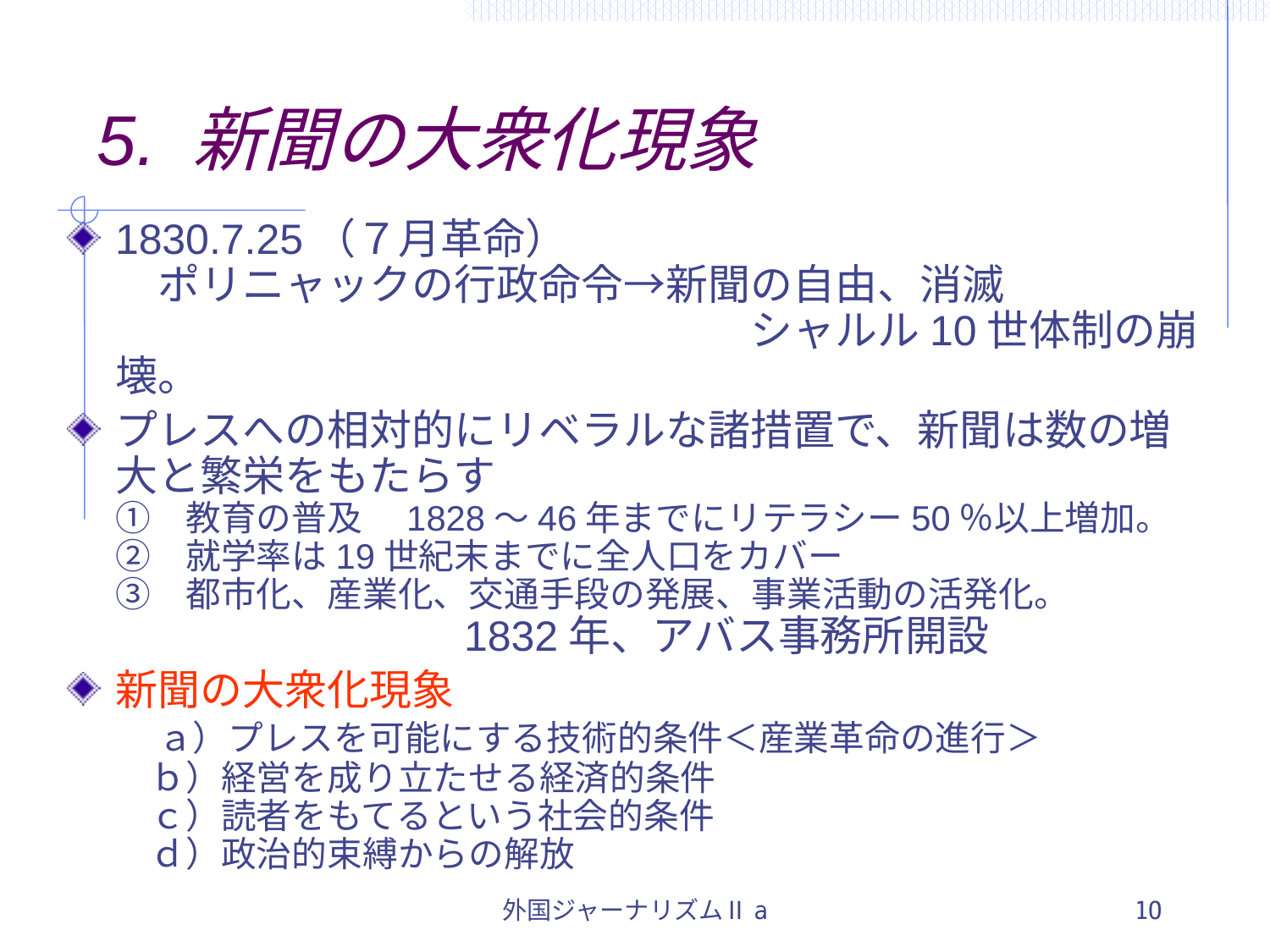

# 5. 新聞の大衆化現象
1830.7.25（７月革命）
　ポリニャックの行政命令→新聞の自由、消滅
　　　　　　　　　　　　　　　シャルル10世体制の崩壊。
プレスへの相対的にリベラルな諸措置で、新聞は数の増大と繁栄をもたらす
①　教育の普及　1828～46年までにリテラシー50％以上増加。
②　就学率は19世紀末までに全人口をカバー
③　都市化、産業化、交通手段の発展、事業活動の活発化。
　　　　　　　　1832年、アバス事務所開設
新聞の大衆化現象
　ａ）プレスを可能にする技術的条件＜産業革命の進行＞
　ｂ）経営を成り立たせる経済的条件
　ｃ）読者をもてるという社会的条件
　ｄ）政治的束縛からの解放
外国ジャーナリズムⅡa
10